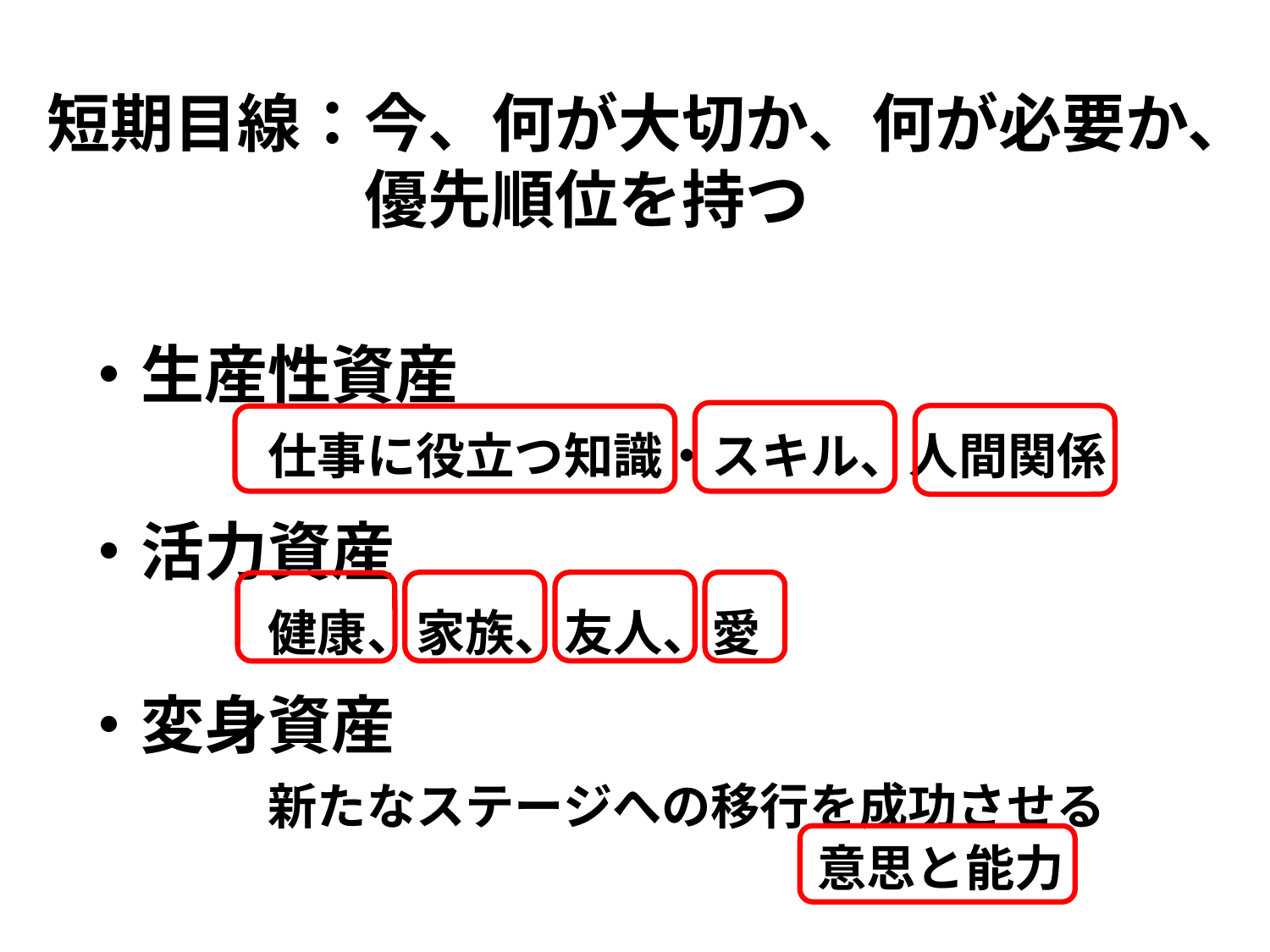

短期目線：今、何が大切か、何が必要か、
　　　　　優先順位を持つ

・生産性資産
　　　仕事に役立つ知識・スキル、人間関係

・活力資産
　　　健康、家族、友人、愛

・変身資産
　　　新たなステージへの移行を成功させる
　　　　　　　　　　　　　　　意思と能力